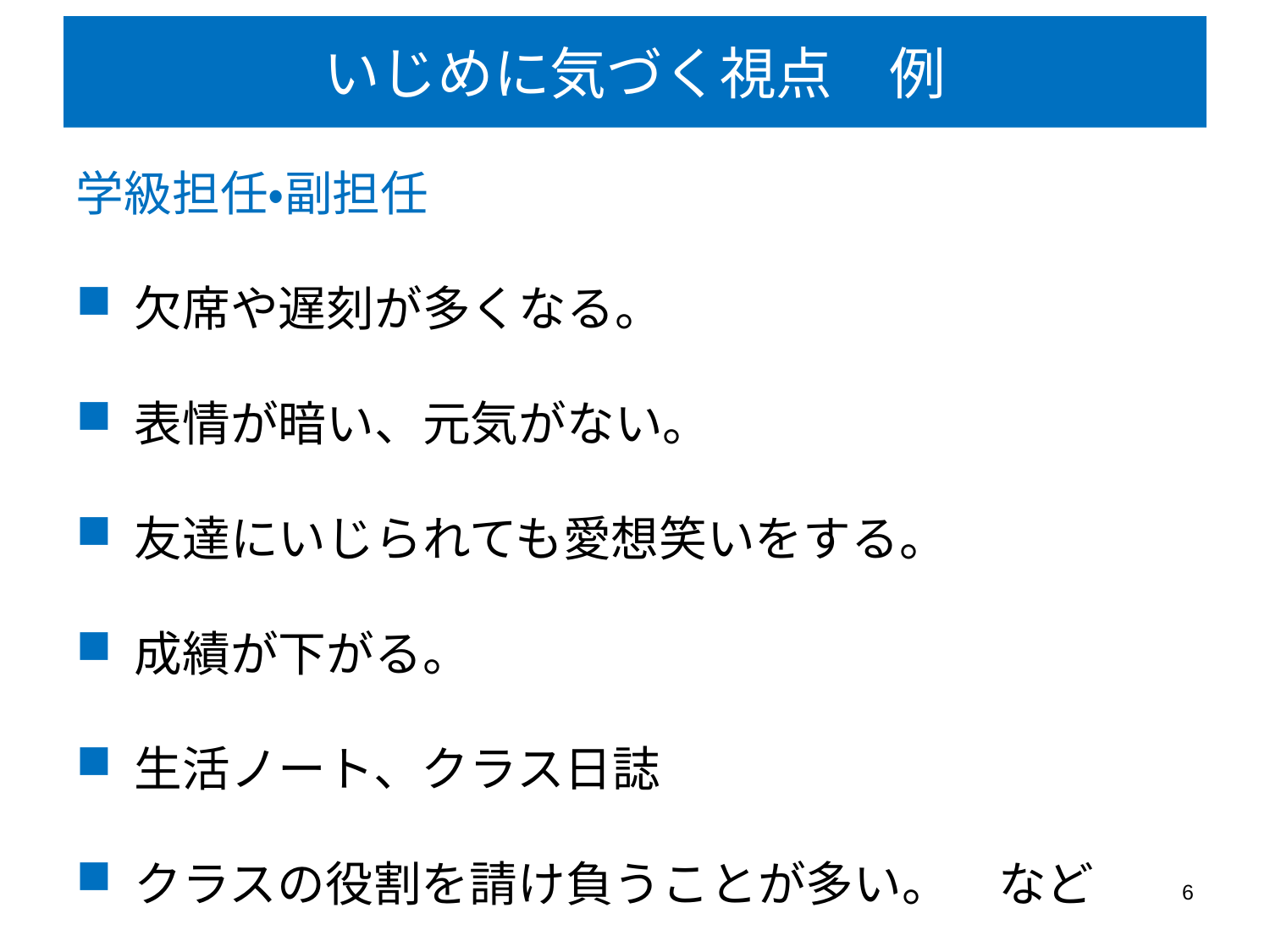

# いじめに気づく視点　例
学級担任・副担任

欠席や遅刻が多くなる。

表情が暗い、元気がない。

友達にいじられても愛想笑いをする。

成績が下がる。

生活ノート、クラス日誌

クラスの役割を請け負うことが多い。　など
6